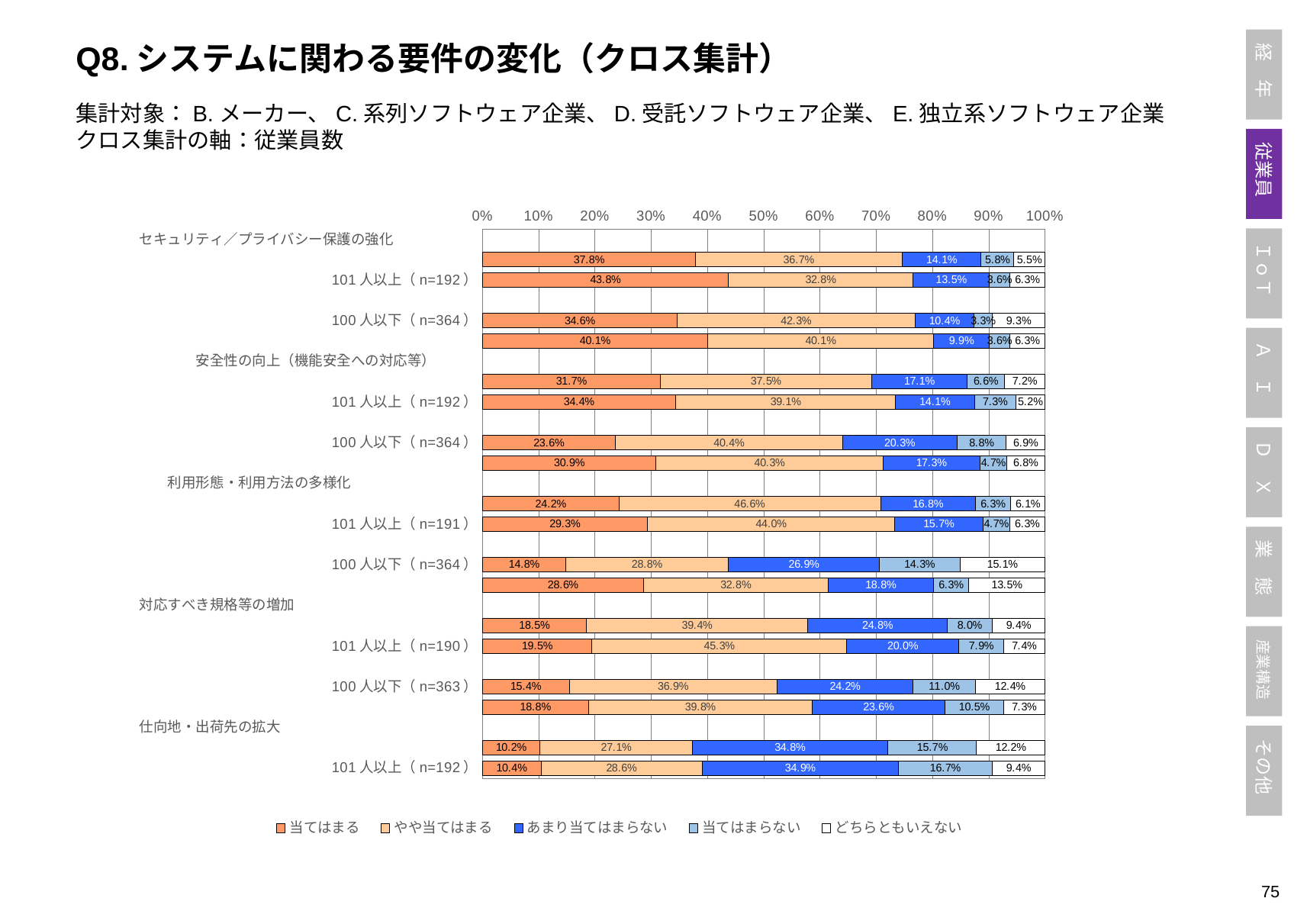

Q8.システムに関わる要件の変化（クロス集計）
集計対象：B.メーカー、C.系列ソフトウェア企業、D.受託ソフトウェア企業、E.独立系ソフトウェア企業
クロス集計の軸：従業員数

### Chart

| Category | 当てはまる | やや当てはまる | あまり当てはまらない | 当てはまらない | どちらともいえない |
|---|---|---|---|---|---|
| セキュリティ／プライバシー保護の強化　　　　　　 | None | None | None | None | None |
| 100人以下（n=362） | 0.3784530386740331 | 0.3674033149171271 | 0.1408839779005525 | 0.058011049723756904 | 0.055248618784530384 |
| 101人以上（n=192） | 0.4375 | 0.328125 | 0.13541666666666666 | 0.036458333333333336 | 0.0625 |
| 適用技術の複雑化・高度化　　　　　　　　　　　 | None | None | None | None | None |
| 100人以下（n=364） | 0.34615384615384615 | 0.4230769230769231 | 0.1043956043956044 | 0.03296703296703297 | 0.09340659340659341 |
| 101人以上（n=192） | 0.4010416666666667 | 0.4010416666666667 | 0.09895833333333333 | 0.036458333333333336 | 0.0625 |
| 安全性の向上（機能安全への対応等）　　　 | None | None | None | None | None |
| 100人以下（n=363） | 0.3168044077134986 | 0.3746556473829201 | 0.17079889807162535 | 0.06611570247933884 | 0.07162534435261708 |
| 101人以上（n=192） | 0.34375 | 0.390625 | 0.140625 | 0.07291666666666667 | 0.052083333333333336 |
| つながる対象が増加　　　　　　　　　　　　　　　　 | None | None | None | None | None |
| 100人以下（n=364） | 0.23626373626373626 | 0.40384615384615385 | 0.2032967032967033 | 0.08791208791208792 | 0.06868131868131869 |
| 101人以上（n=191） | 0.3089005235602094 | 0.4031413612565445 | 0.17277486910994763 | 0.04712041884816754 | 0.06806282722513089 |
| 利用形態・利用方法の多様化　　　　　　　　　 | None | None | None | None | None |
| 100人以下（n=363） | 0.24242424242424243 | 0.465564738292011 | 0.16804407713498623 | 0.06336088154269973 | 0.06060606060606061 |
| 101人以上（n=191） | 0.2931937172774869 | 0.4397905759162304 | 0.15706806282722513 | 0.04712041884816754 | 0.06282722513089005 |
|  DXへの対応　　 　　　　　　　　　　　　　　　　　　 | None | None | None | None | None |
| 100人以下（n=364） | 0.14835164835164835 | 0.28846153846153844 | 0.2692307692307692 | 0.14285714285714285 | 0.1510989010989011 |
| 101人以上（n=192） | 0.2864583333333333 | 0.328125 | 0.1875 | 0.0625 | 0.13541666666666666 |
| 対応すべき規格等の増加　　　　　　　　　　　　　 | None | None | None | None | None |
| 100人以下（n=363） | 0.18457300275482094 | 0.3939393939393939 | 0.24793388429752067 | 0.07988980716253444 | 0.09366391184573003 |
| 101人以上（n=190） | 0.19473684210526315 | 0.45263157894736844 | 0.2 | 0.07894736842105263 | 0.07368421052631578 |
| 部品の増加、プラットフォームの増加　　　　　　　 | None | None | None | None | None |
| 100人以下（n=363） | 0.15426997245179064 | 0.3691460055096419 | 0.24242424242424243 | 0.11019283746556474 | 0.12396694214876033 |
| 101人以上（n=191） | 0.18848167539267016 | 0.39790575916230364 | 0.2356020942408377 | 0.10471204188481675 | 0.07329842931937172 |
| 仕向地・出荷先の拡大　　　　　　　　　　　　　　 | None | None | None | None | None |
| 100人以下（n=362） | 0.10220994475138122 | 0.27071823204419887 | 0.34806629834254144 | 0.1574585635359116 | 0.12154696132596685 |
| 101人以上（n=192） | 0.10416666666666667 | 0.2864583333333333 | 0.3489583333333333 | 0.16666666666666666 | 0.09375 |
75